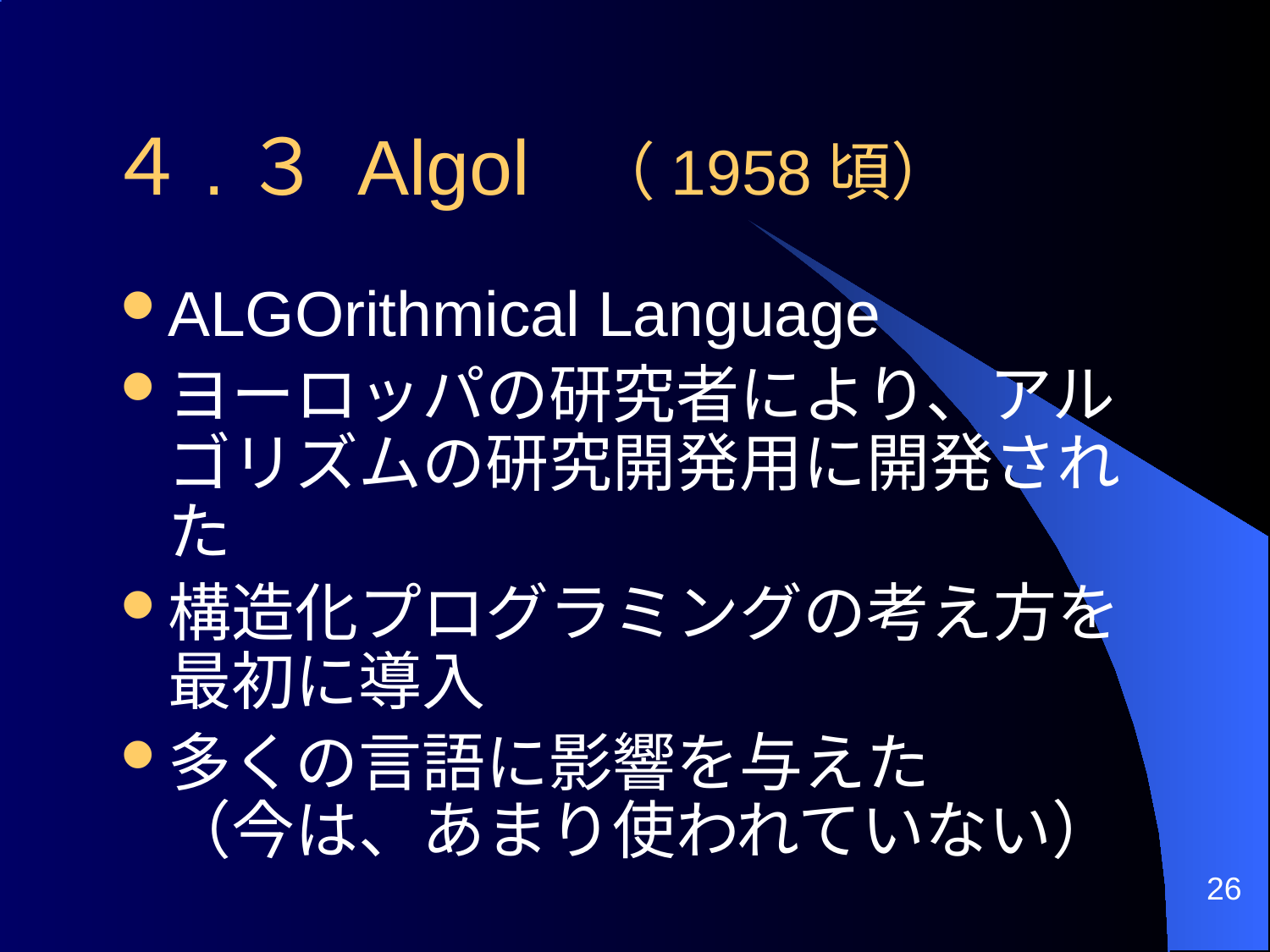

# ４.３ Algol  （1958頃）
ALGOrithmical Language
ヨーロッパの研究者により、アルゴリズムの研究開発用に開発された
構造化プログラミングの考え方を最初に導入
多くの言語に影響を与えた
（今は、あまり使われていない）
26